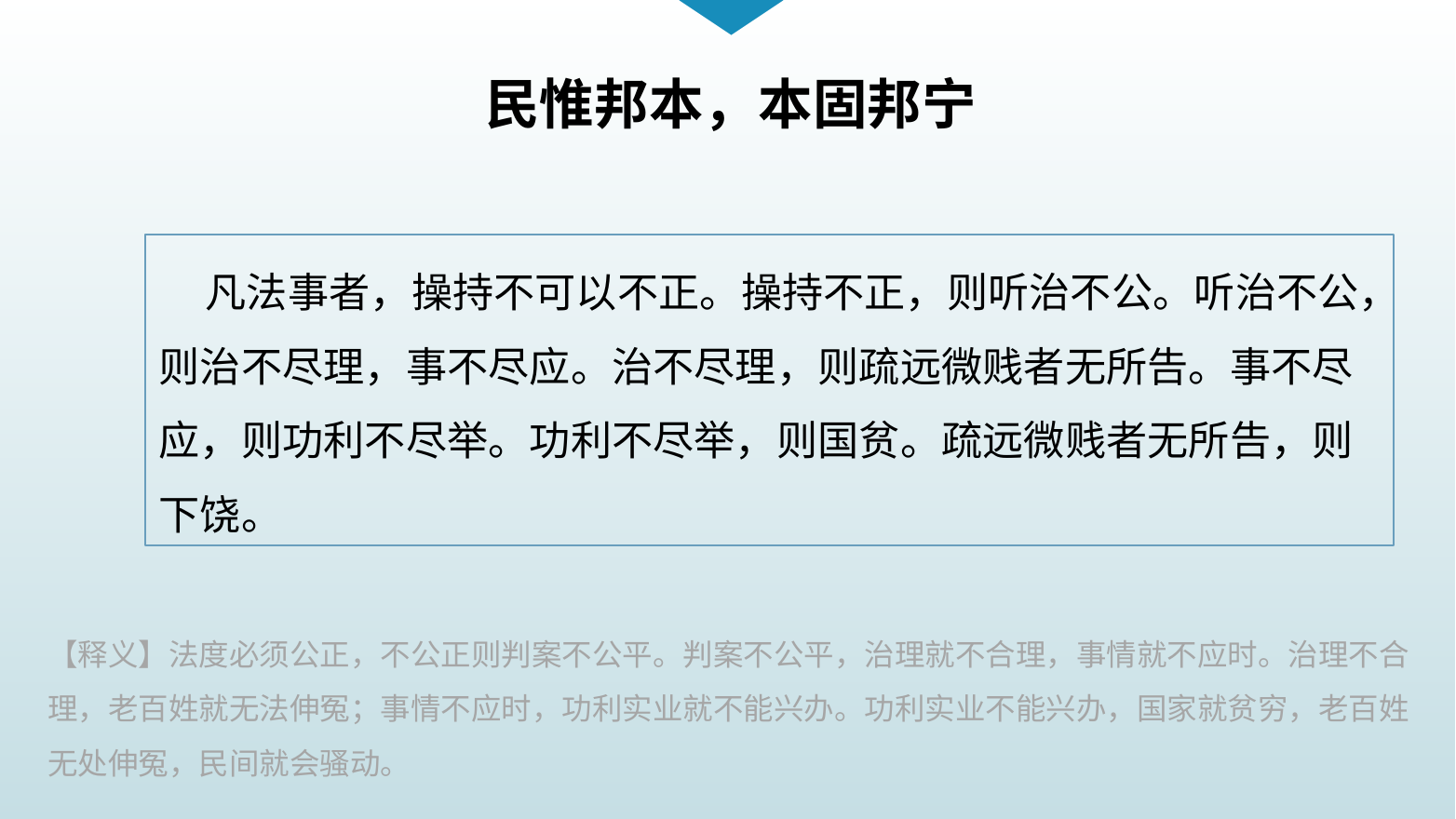

民惟邦本，本固邦宁
    凡法事者，操持不可以不正。操持不正，则听治不公。听治不公，则治不尽理，事不尽应。治不尽理，则疏远微贱者无所告。事不尽应，则功利不尽举。功利不尽举，则国贫。疏远微贱者无所告，则下饶。
【释义】法度必须公正，不公正则判案不公平。判案不公平，治理就不合理，事情就不应时。治理不合理，老百姓就无法伸冤；事情不应时，功利实业就不能兴办。功利实业不能兴办，国家就贫穷，老百姓无处伸冤，民间就会骚动。